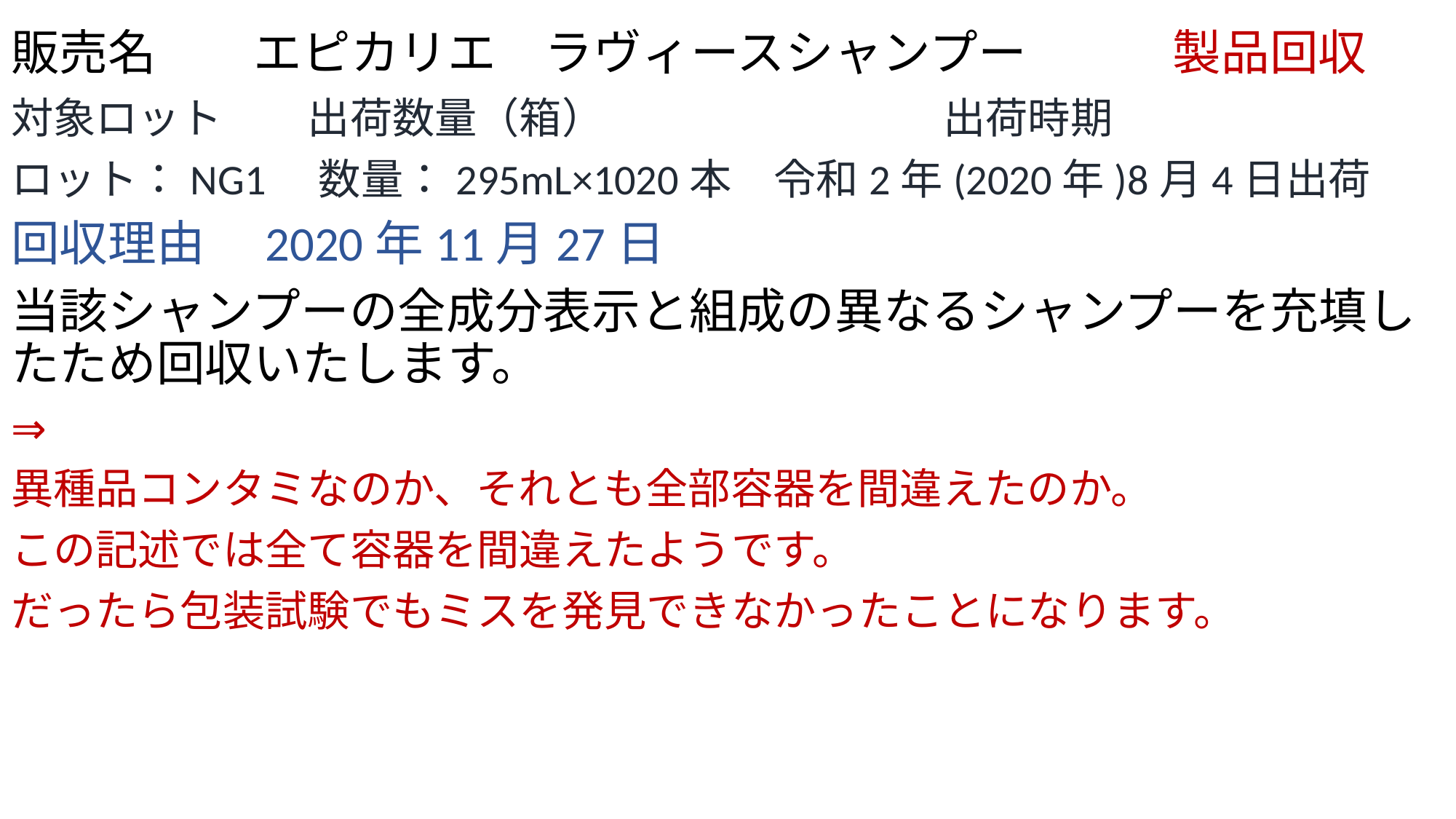

# 販売名　　エピカリエ　ラヴィースシャンプー　　　製品回収
対象ロット　　出荷数量（箱）　　　　　　　　出荷時期
ロット：NG1　数量：295mL×1020本　令和2年(2020年)8月4日出荷
回収理由　2020年11月27日
当該シャンプーの全成分表示と組成の異なるシャンプーを充填したため回収いたします。
⇒
異種品コンタミなのか、それとも全部容器を間違えたのか。
この記述では全て容器を間違えたようです。
だったら包装試験でもミスを発見できなかったことになります。